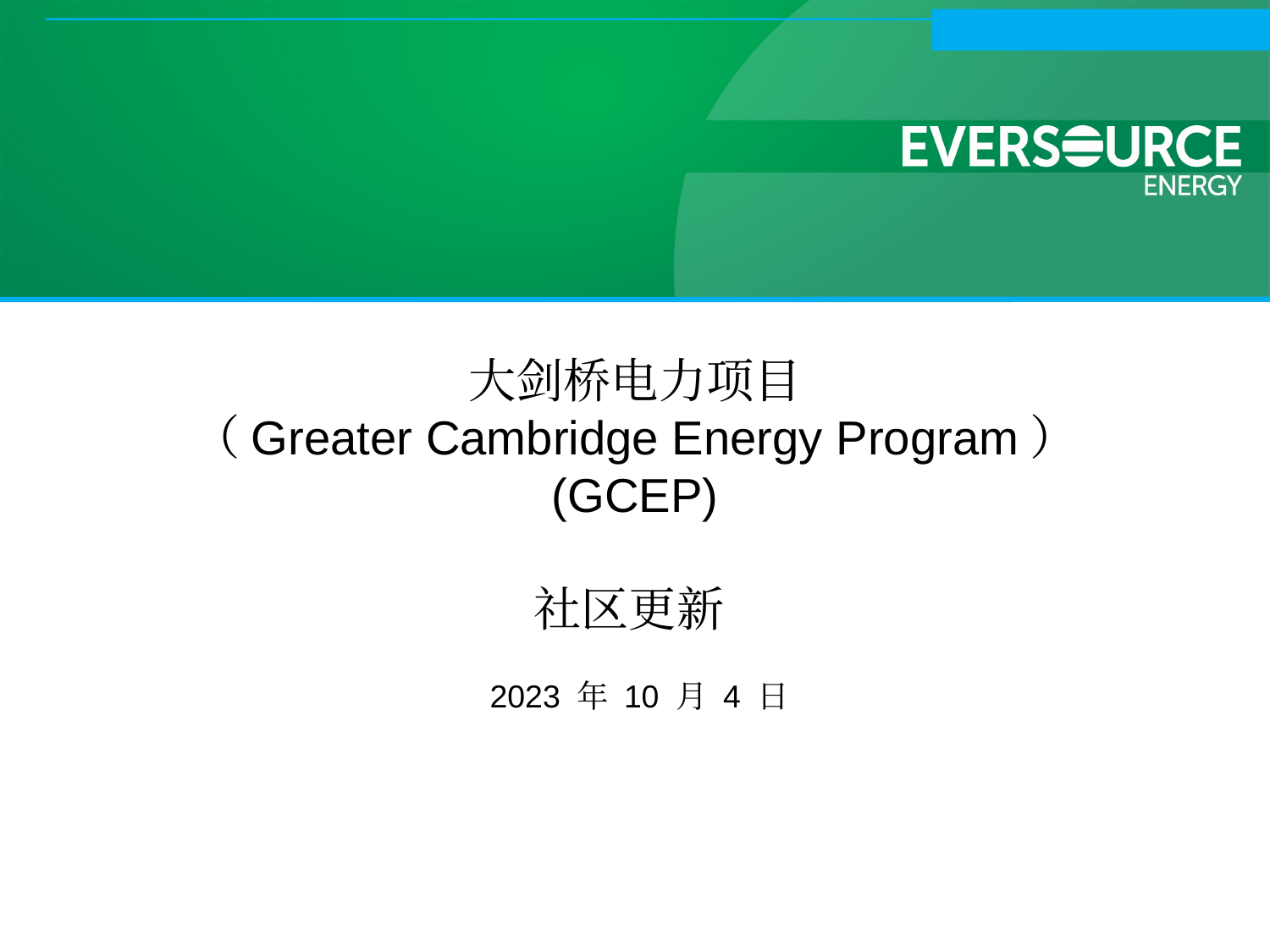

# 大剑桥电力项目 （Greater Cambridge Energy Program） (GCEP) 社区更新
 2023 年 10 月 4 日